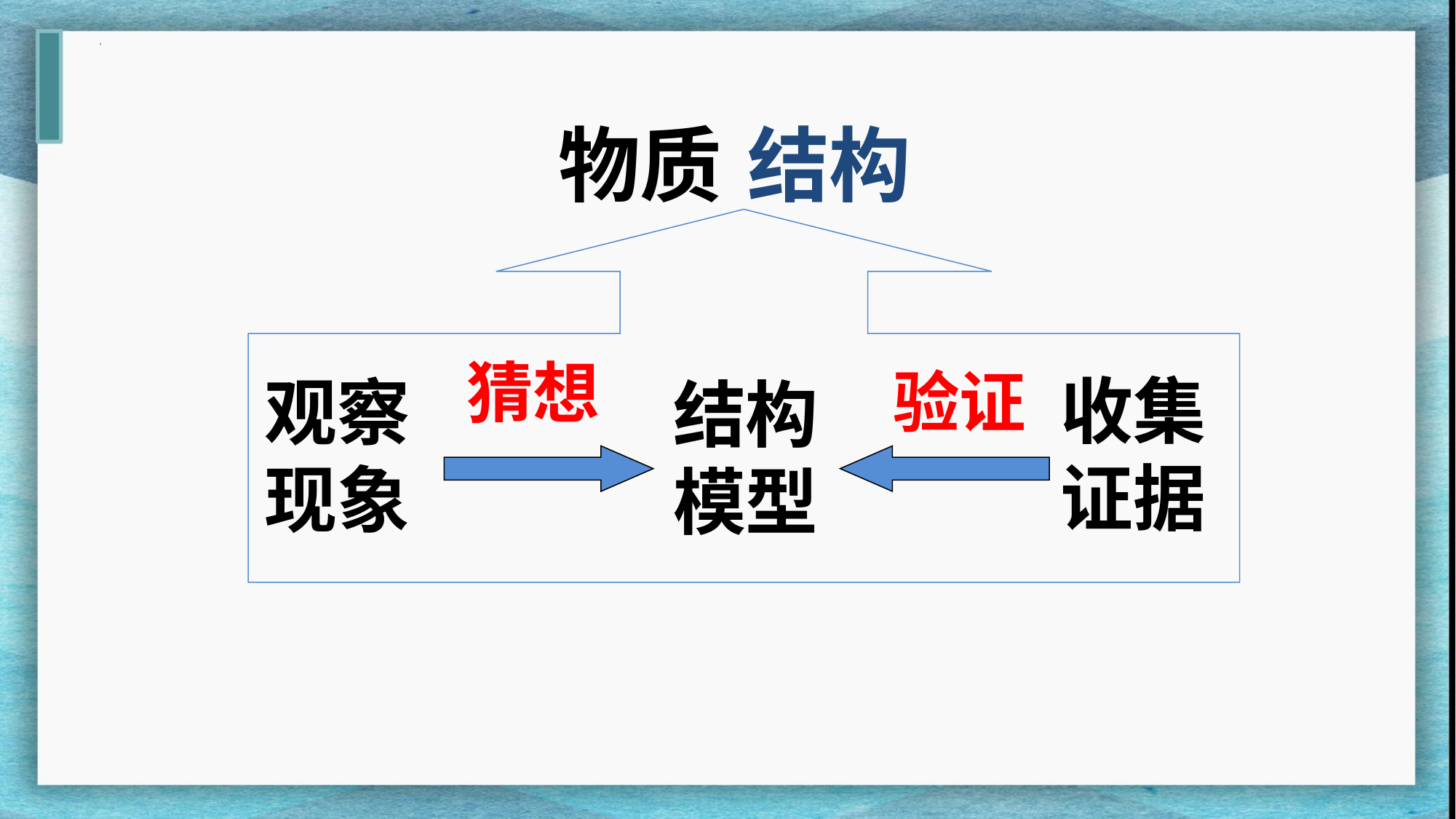

物质
结构

猜想

观察现象

结构模型
验证

收集证据